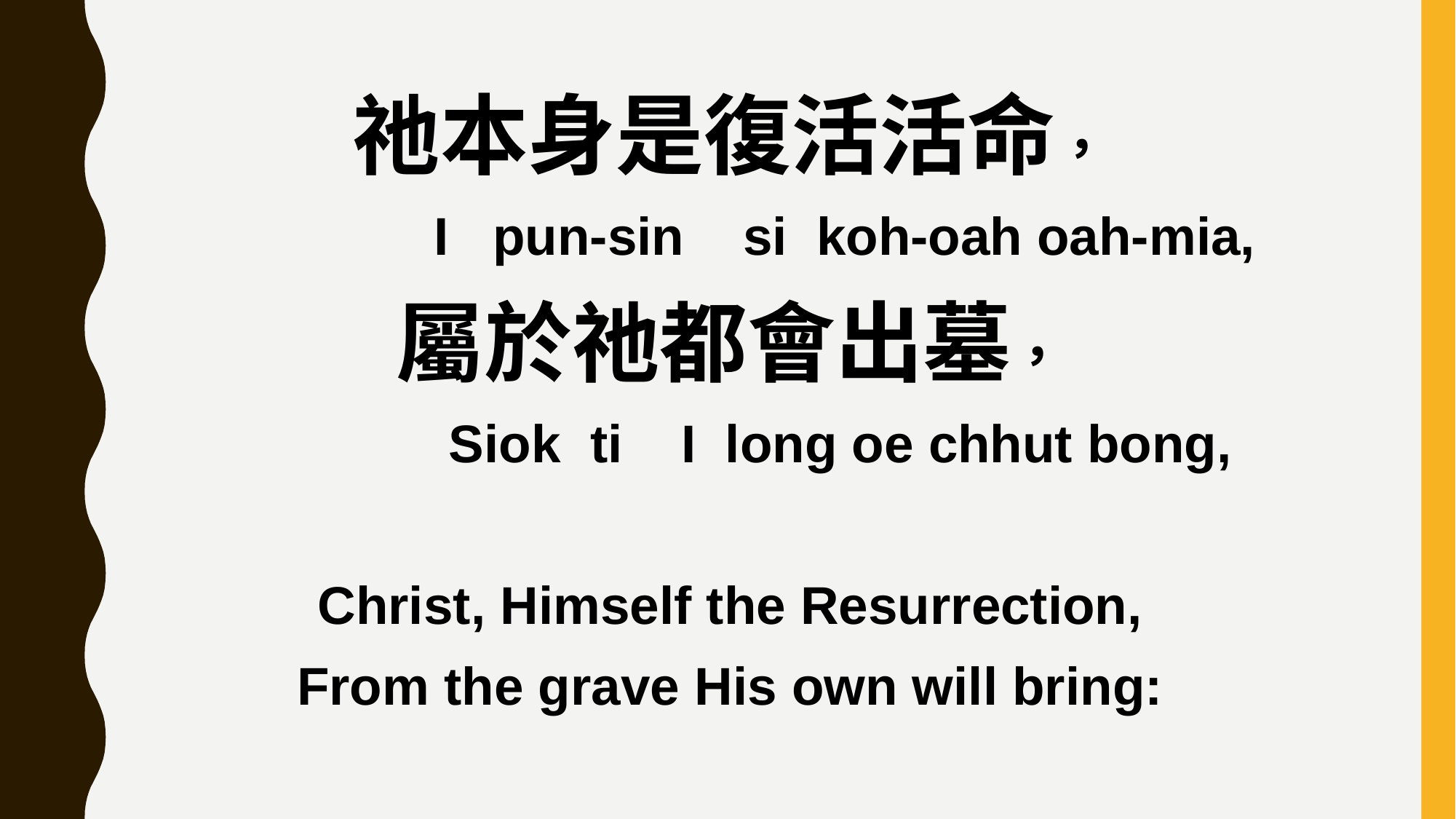

祂本身是復活活命，
                I   pun-sin    si  koh-oah oah-mia,
屬於祂都會出墓，
                 Siok  ti    I  long oe chhut bong,

Christ, Himself the Resurrection,
From the grave His own will bring: